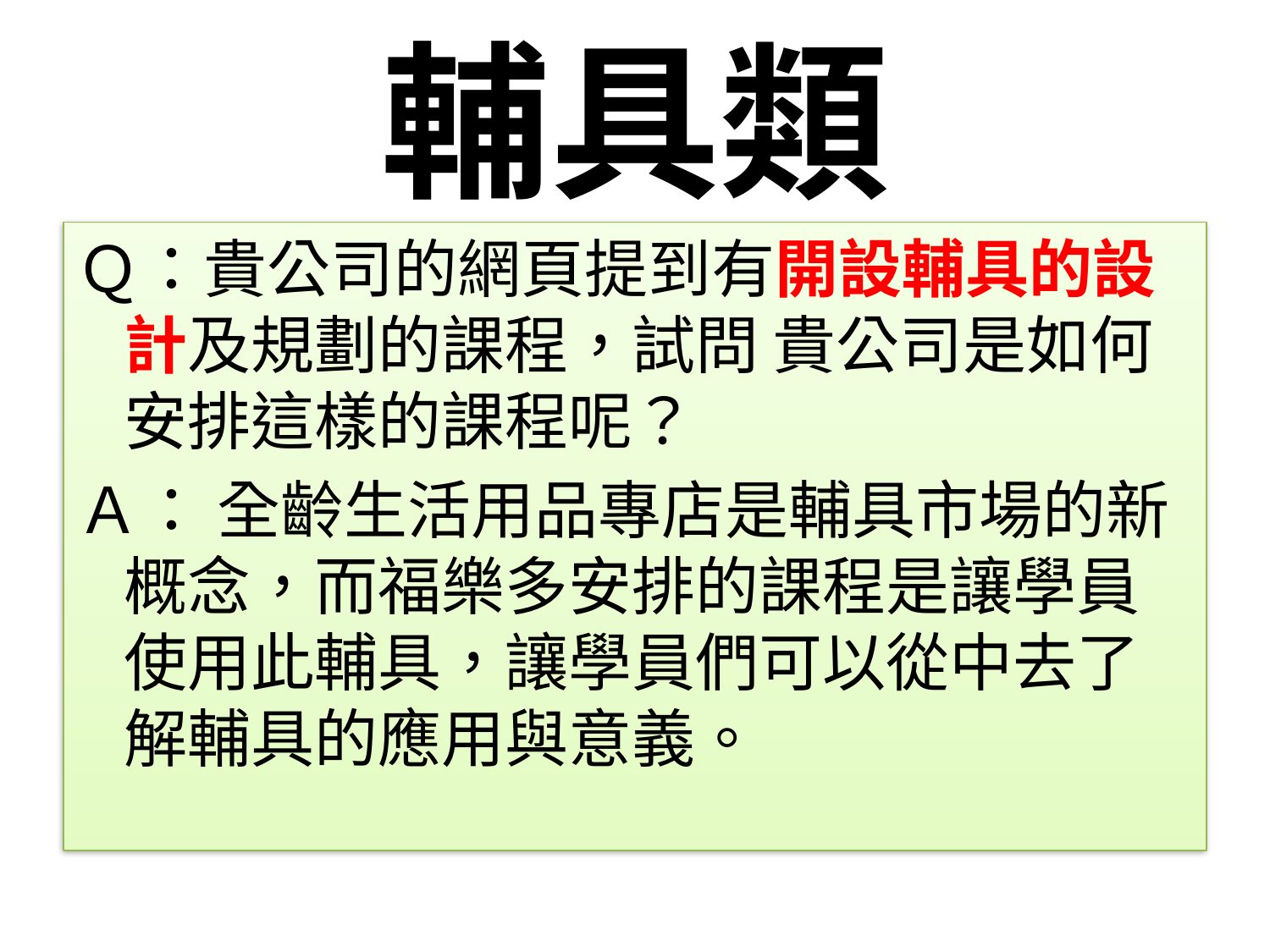

# 輔具類
Ｑ：貴公司的網頁提到有開設輔具的設計及規劃的課程，試問 貴公司是如何安排這樣的課程呢？
Ａ： 全齡生活用品專店是輔具市場的新概念，而福樂多安排的課程是讓學員使用此輔具，讓學員們可以從中去了解輔具的應用與意義。